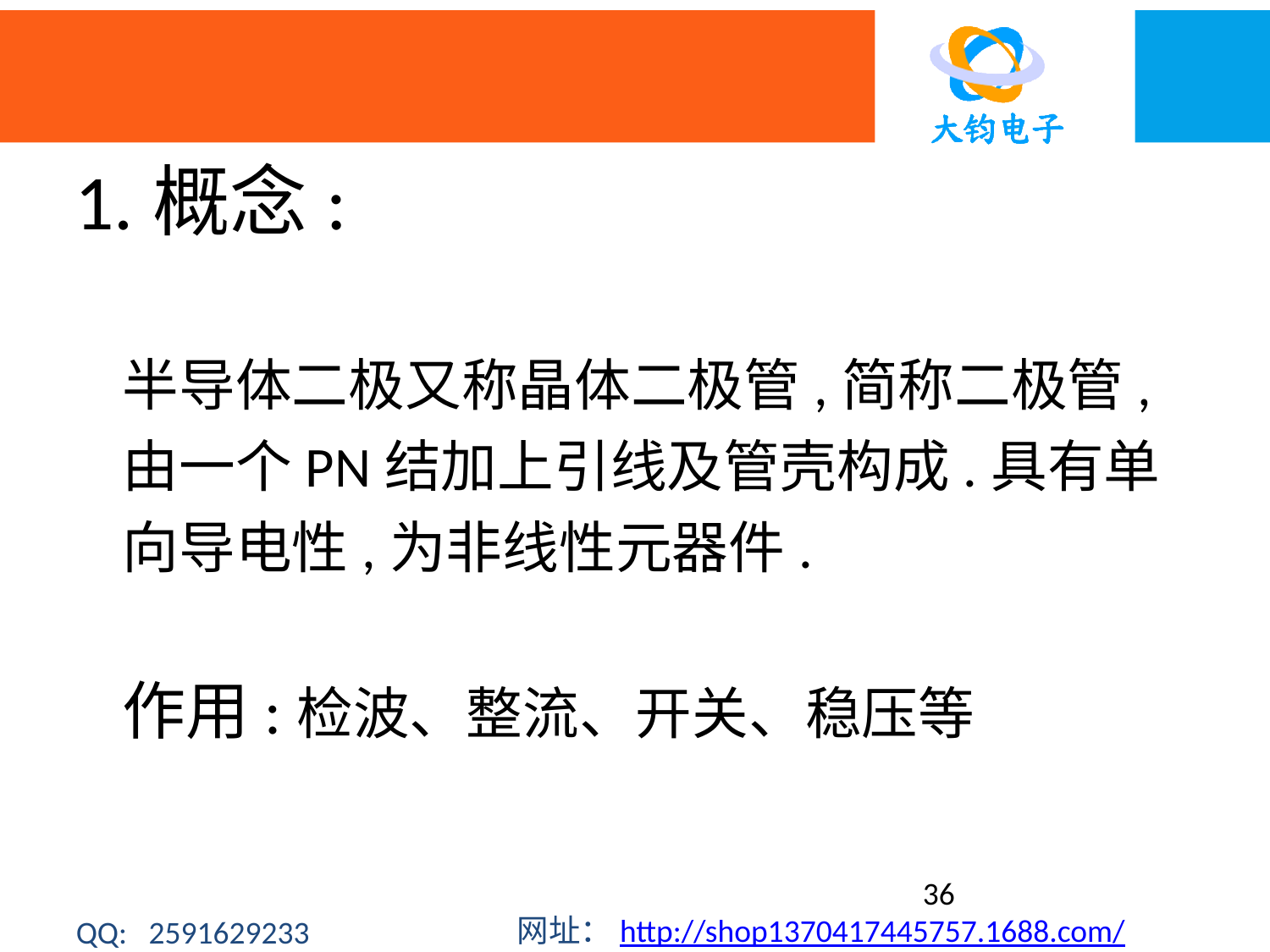

1.概念:

	半导体二极又称晶体二极管,简称二极管,由一个PN结加上引线及管壳构成.具有单向导电性,为非线性元器件.

	作用:检波、整流、开关、稳压等

36